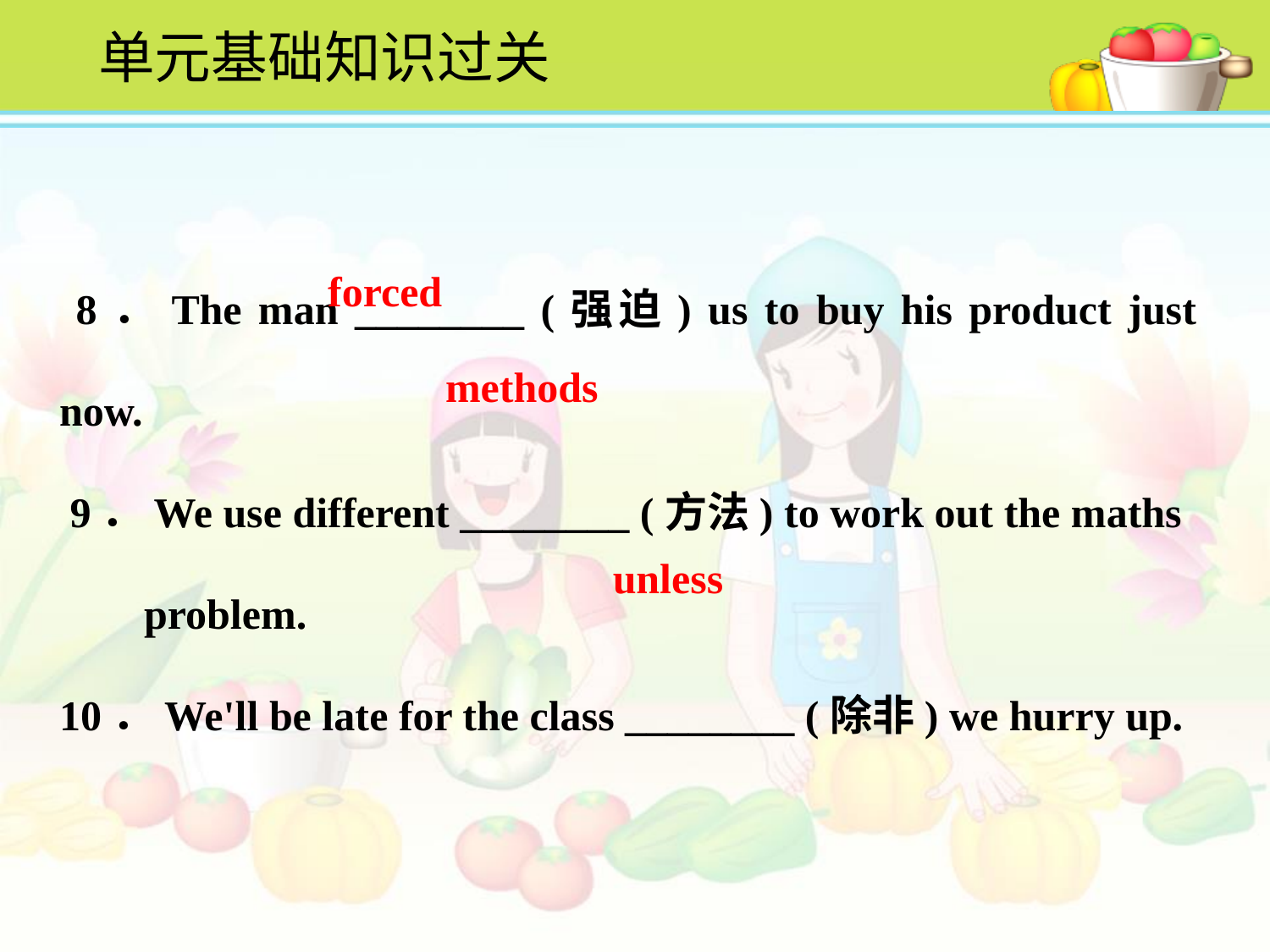

单元基础知识过关
 8．The man ________ (强迫) us to buy his product just now.
 9．We use different ________ (方法) to work out the maths
        problem.
10．We'll be late for the class ________ (除非) we hurry up.
forced
methods

unless